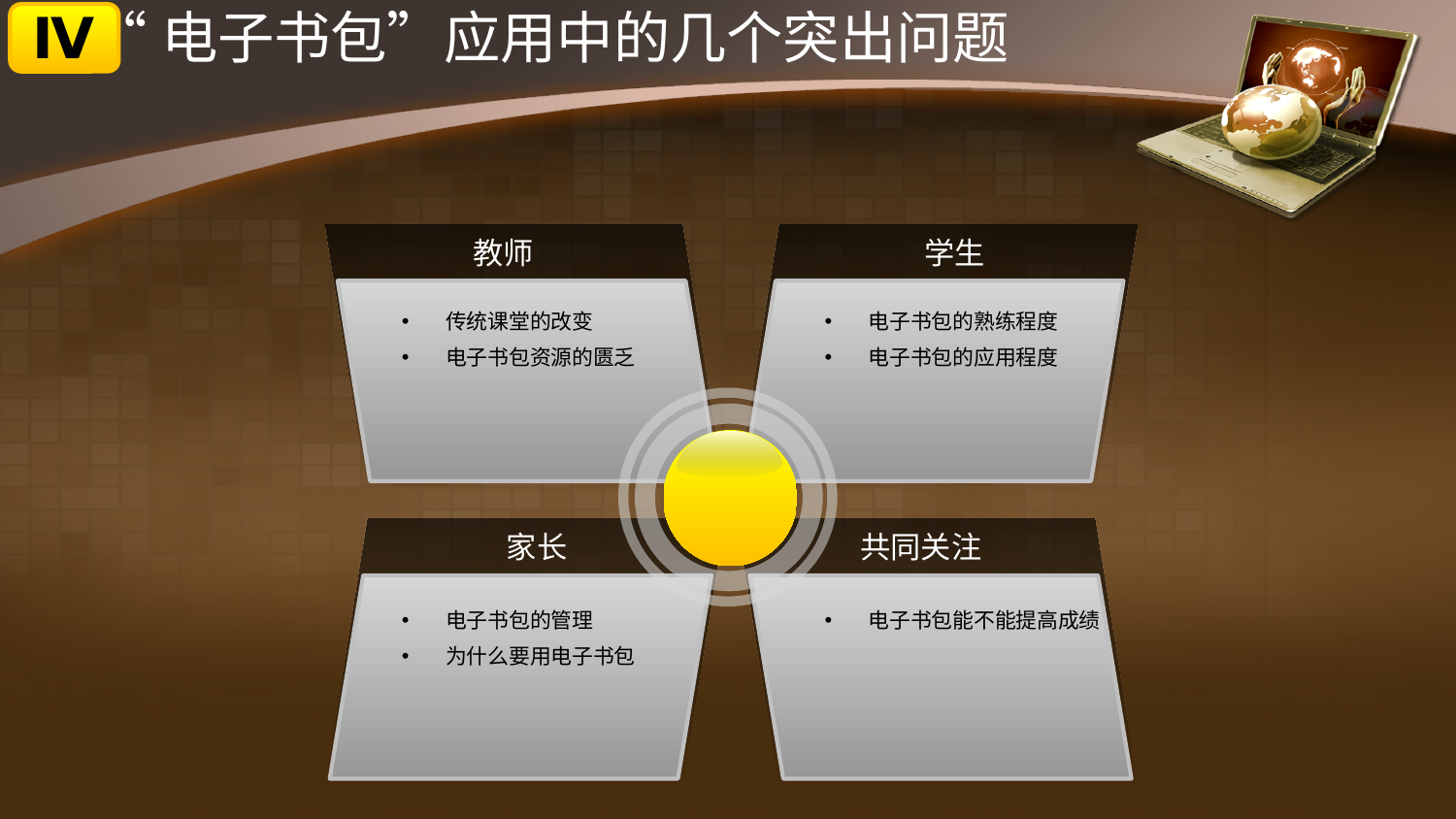

Ⅳ
“电子书包”应用中的几个突出问题

教师
学生

 传统课堂的改变
 电子书包资源的匮乏
 电子书包的熟练程度
 电子书包的应用程度

家长
共同关注

 电子书包的管理
 为什么要用电子书包
 电子书包能不能提高成绩